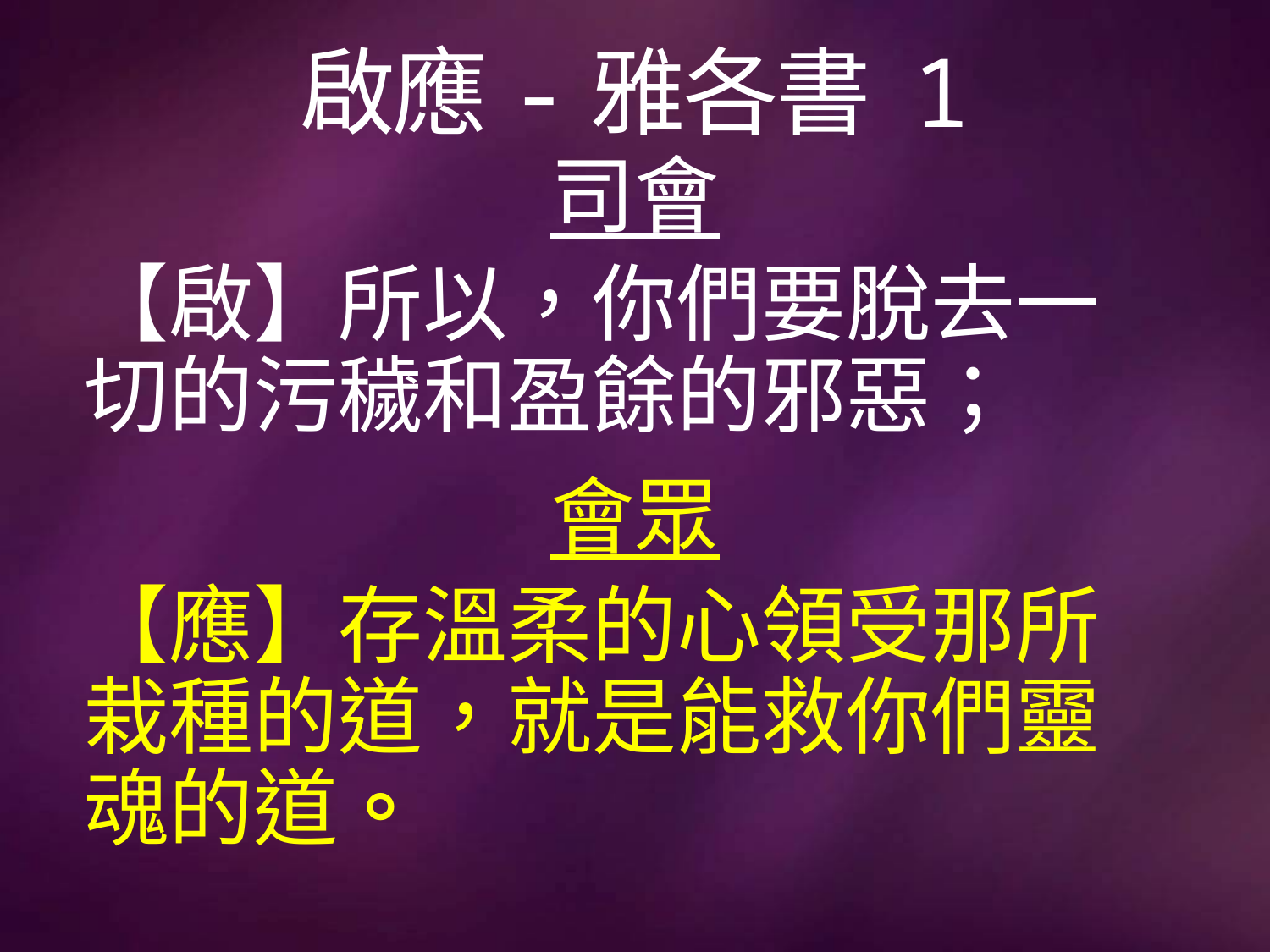

# 啟應-雅各書 1
司會
【啟】所以，你們要脫去一切的污穢和盈餘的邪惡；

會眾
【應】存溫柔的心領受那所栽種的道，就是能救你們靈魂的道。